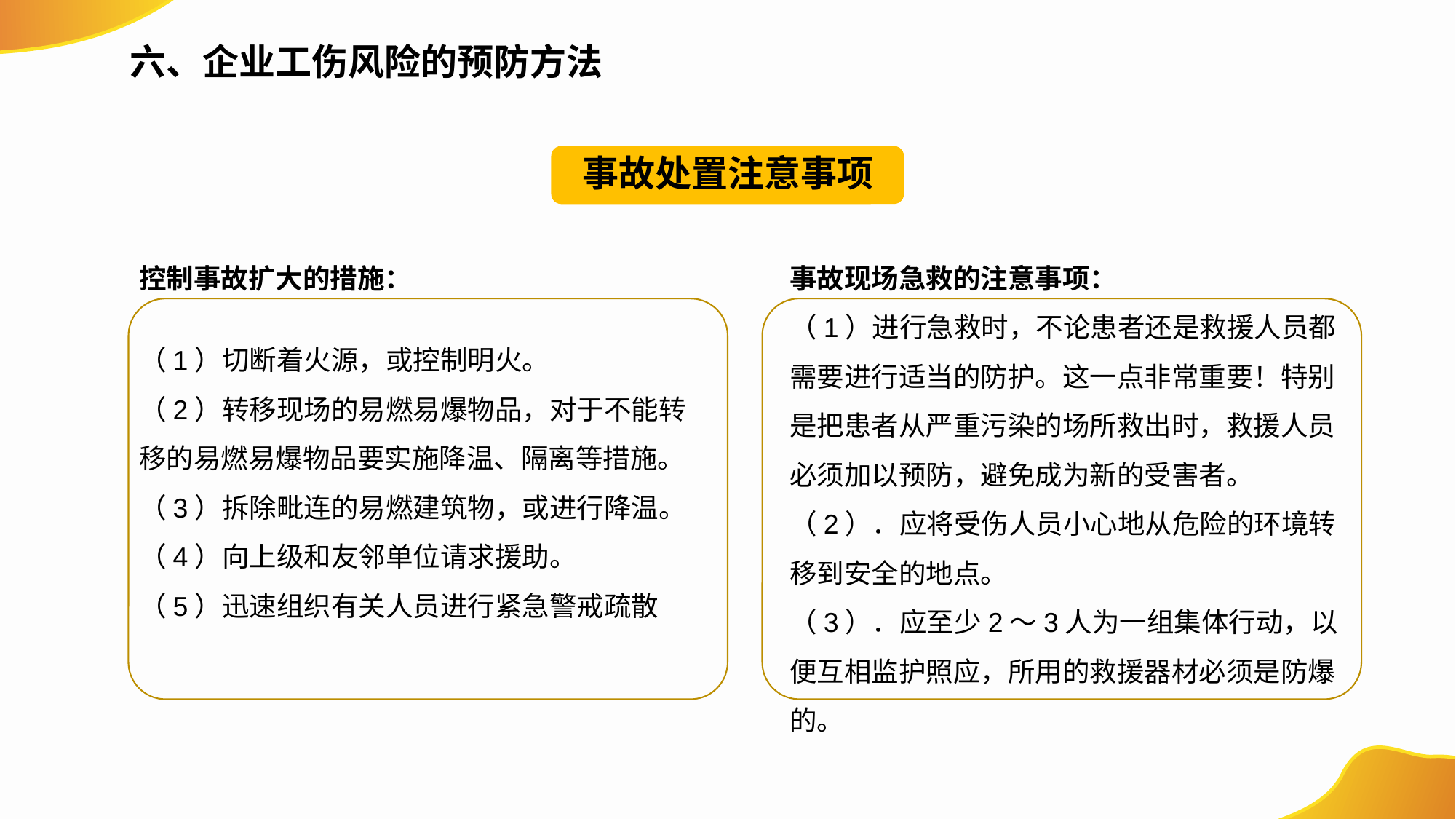

事故处置注意事项

控制事故扩大的措施：
（1）切断着火源，或控制明火。
（2）转移现场的易燃易爆物品，对于不能转移的易燃易爆物品要实施降温、隔离等措施。
（3）拆除毗连的易燃建筑物，或进行降温。
（4）向上级和友邻单位请求援助。
（5）迅速组织有关人员进行紧急警戒疏散

事故现场急救的注意事项：
（1）进行急救时，不论患者还是救援人员都需要进行适当的防护。这一点非常重要！特别是把患者从严重污染的场所救出时，救援人员必须加以预防，避免成为新的受害者。
（2）．应将受伤人员小心地从危险的环境转移到安全的地点。
（3）．应至少2～3人为一组集体行动，以便互相监护照应，所用的救援器材必须是防爆的。